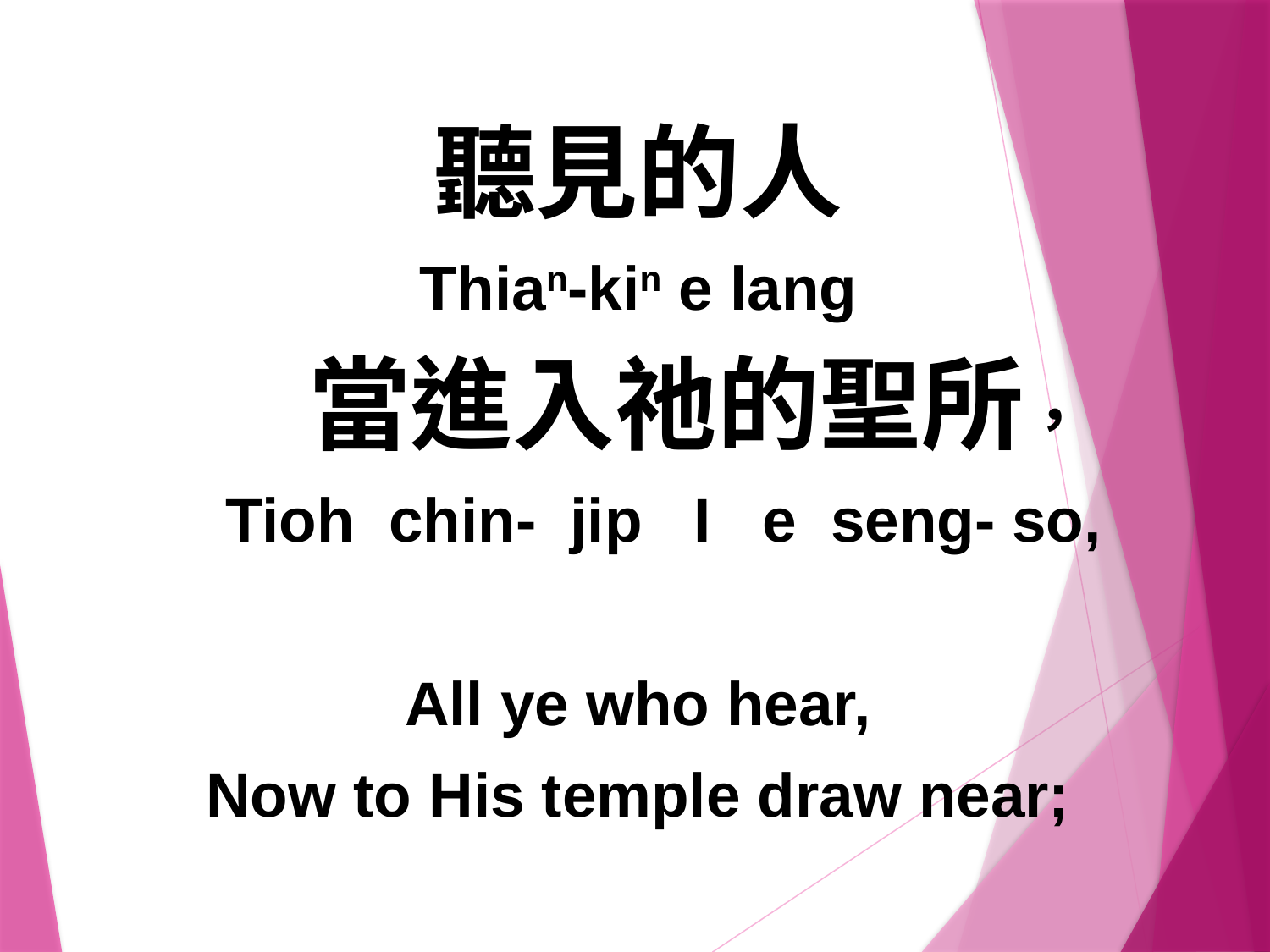

聽見的人
Thian-kin e lang
    當進入祂的聖所，
   Tioh  chin-  jip   I   e  seng- so,

All ye who hear,
Now to His temple draw near;